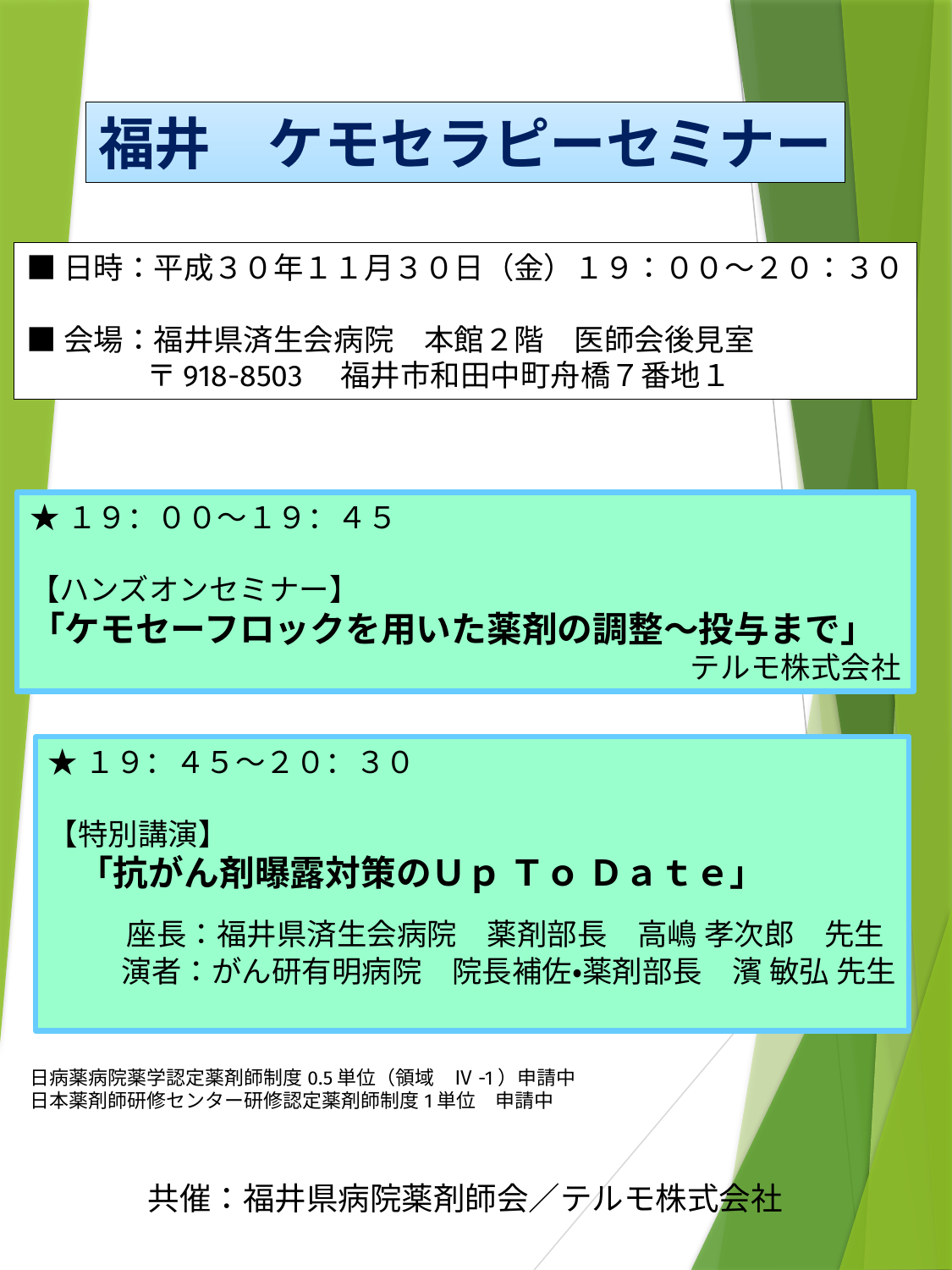

福井　ケモセラピーセミナー
■日時：平成３０年１１月３０日（金）１９：００～２０：３０

■会場：福井県済生会病院　本館２階　医師会後見室
　　　　〒918-8503　福井市和田中町舟橋７番地１
★１９：００～１９：４５

【ハンズオンセミナー】
「ケモセーフロックを用いた薬剤の調整～投与まで」
　　　　　　　　　　　　　　　　　　　　　　テルモ株式会社
★１９：４５～２０：３０

【特別講演】
　「抗がん剤曝露対策のＵｐ Ｔｏ Ｄａｔｅ」

　　 座長：福井県済生会病院　薬剤部長　高嶋 孝次郎　先生
　　  演者：がん研有明病院　院長補佐・薬剤部長　濱 敏弘 先生

日病薬病院薬学認定薬剤師制度0.5単位（領域　Ⅳ-1）申請中
日本薬剤師研修センター研修認定薬剤師制度1単位　申請中
共催：福井県病院薬剤師会／テルモ株式会社